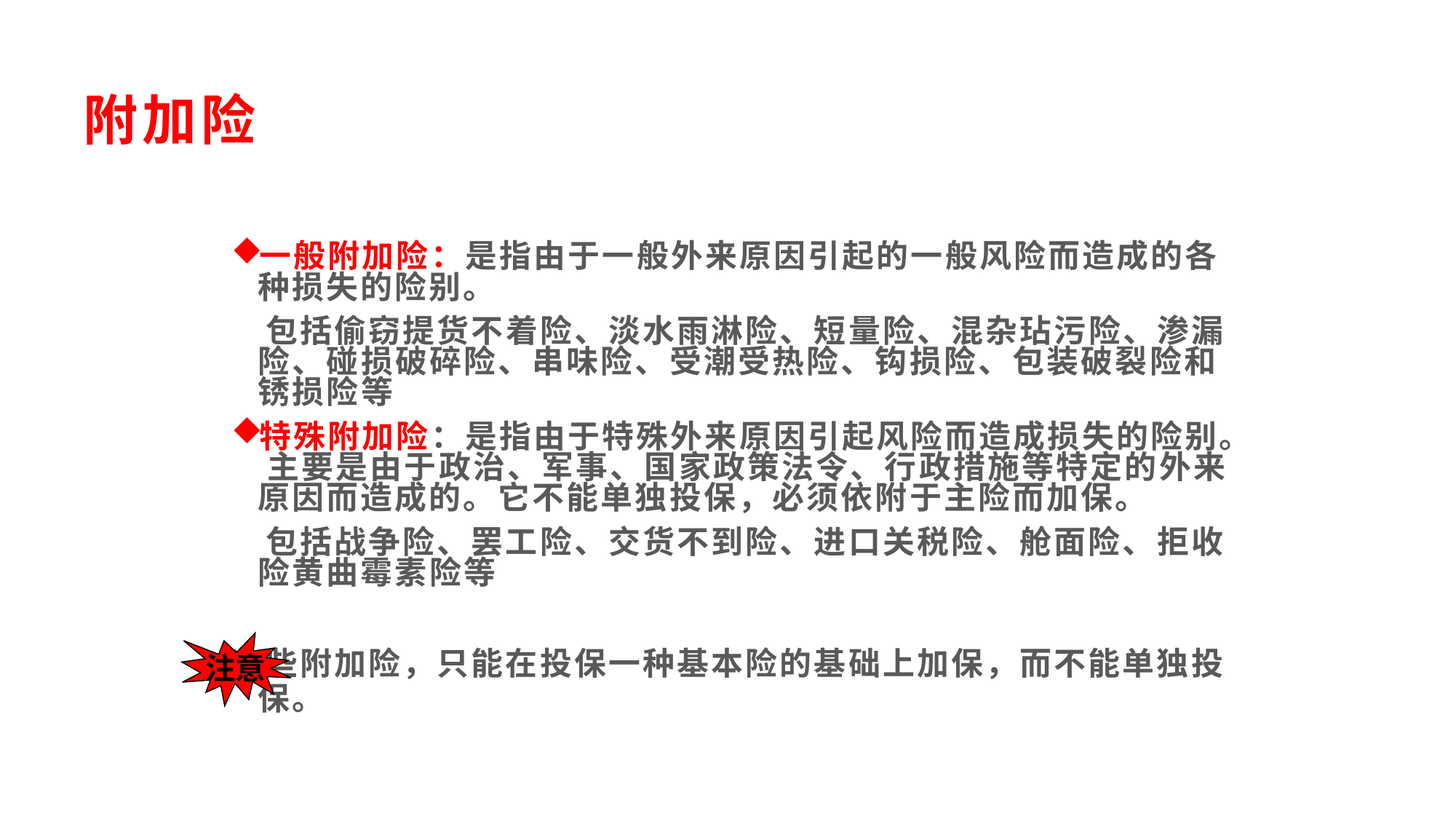

# 附加险
一般附加险：是指由于一般外来原因引起的一般风险而造成的各种损失的险别。
　包括偷窃提货不着险、淡水雨淋险、短量险、混杂玷污险、渗漏险、碰损破碎险、串味险、受潮受热险、钩损险、包装破裂险和锈损险等
特殊附加险：是指由于特殊外来原因引起风险而造成损失的险别。 主要是由于政治、军事、国家政策法令、行政措施等特定的外来原因而造成的。它不能单独投保，必须依附于主险而加保。
　包括战争险、罢工险、交货不到险、进口关税险、舱面险、拒收险黄曲霉素险等

这些附加险，只能在投保一种基本险的基础上加保，而不能单独投保。

注意